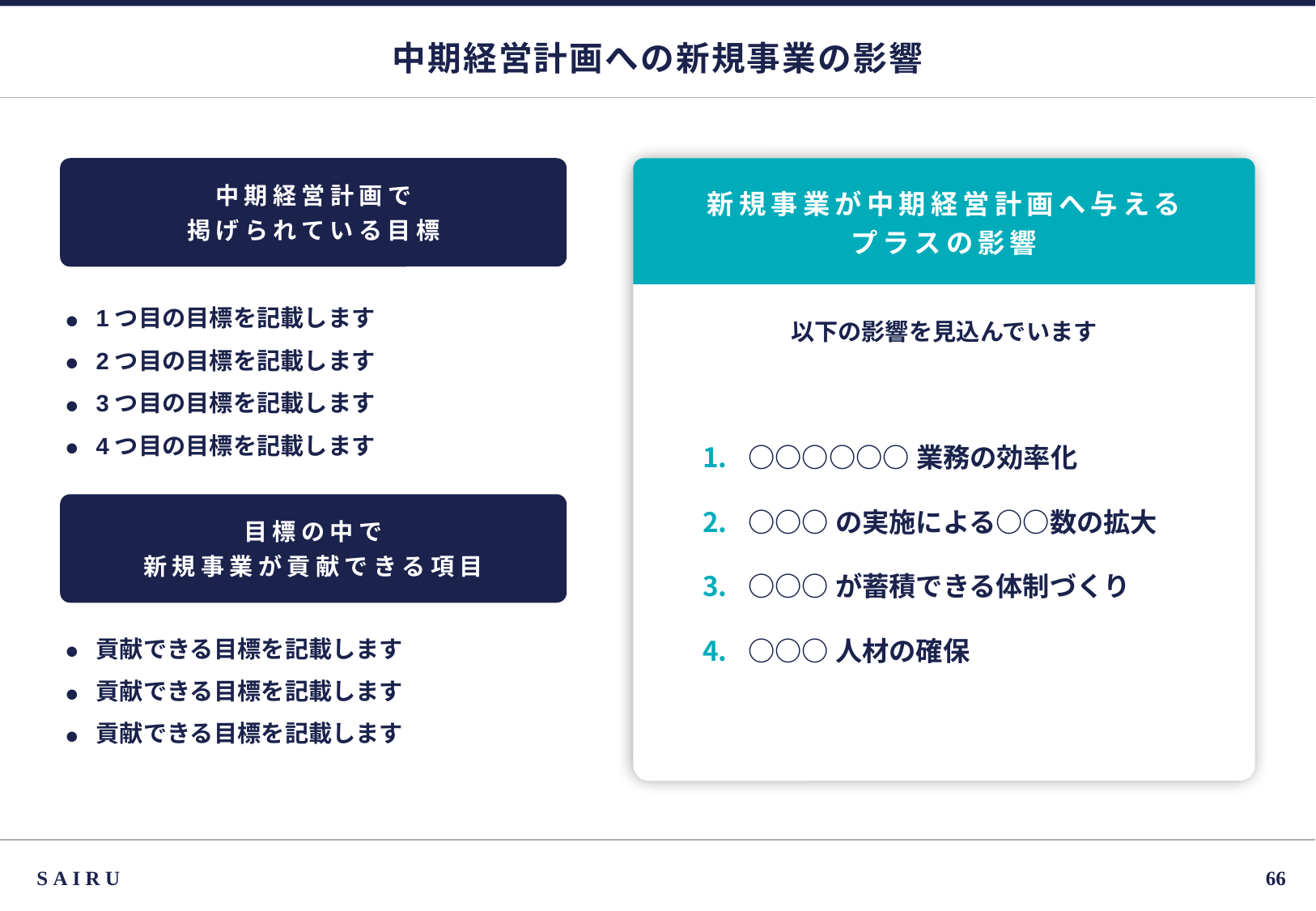

# 中期経営計画への新規事業の影響
中期経営計画で
掲げられている目標
新規事業が中期経営計画へ与える
プラスの影響

1つ目の目標を記載します
2つ目の目標を記載します
3つ目の目標を記載します
4つ目の目標を記載します

以下の影響を見込んでいます
○○○○○○業務の効率化
○○○の実施による○○数の拡大
○○○が蓄積できる体制づくり
○○○人材の確保
目標の中で
新規事業が貢献できる項目
貢献できる目標を記載します
貢献できる目標を記載します
貢献できる目標を記載します

SAIRU
66